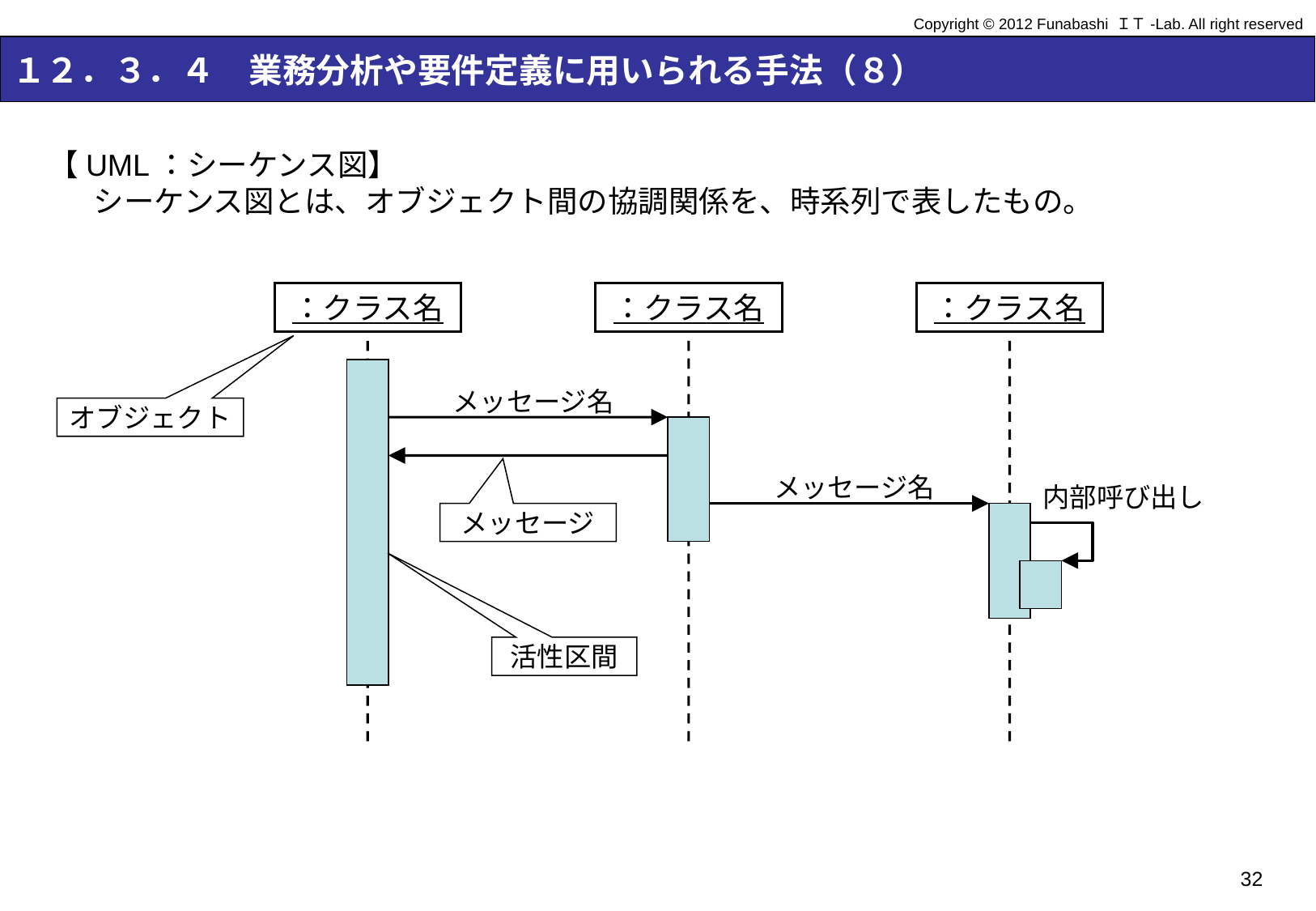

Copyright © 2012 Funabashi ＩＴ-Lab. All right reserved
# １２．３．４　業務分析や要件定義に用いられる手法（８）
【UML：シーケンス図】
シーケンス図とは、オブジェクト間の協調関係を、時系列で表したもの。

：クラス名
：クラス名
：クラス名

メッセージ名
オブジェクト

メッセージ名
内部呼び出し

メッセージ

活性区間
32